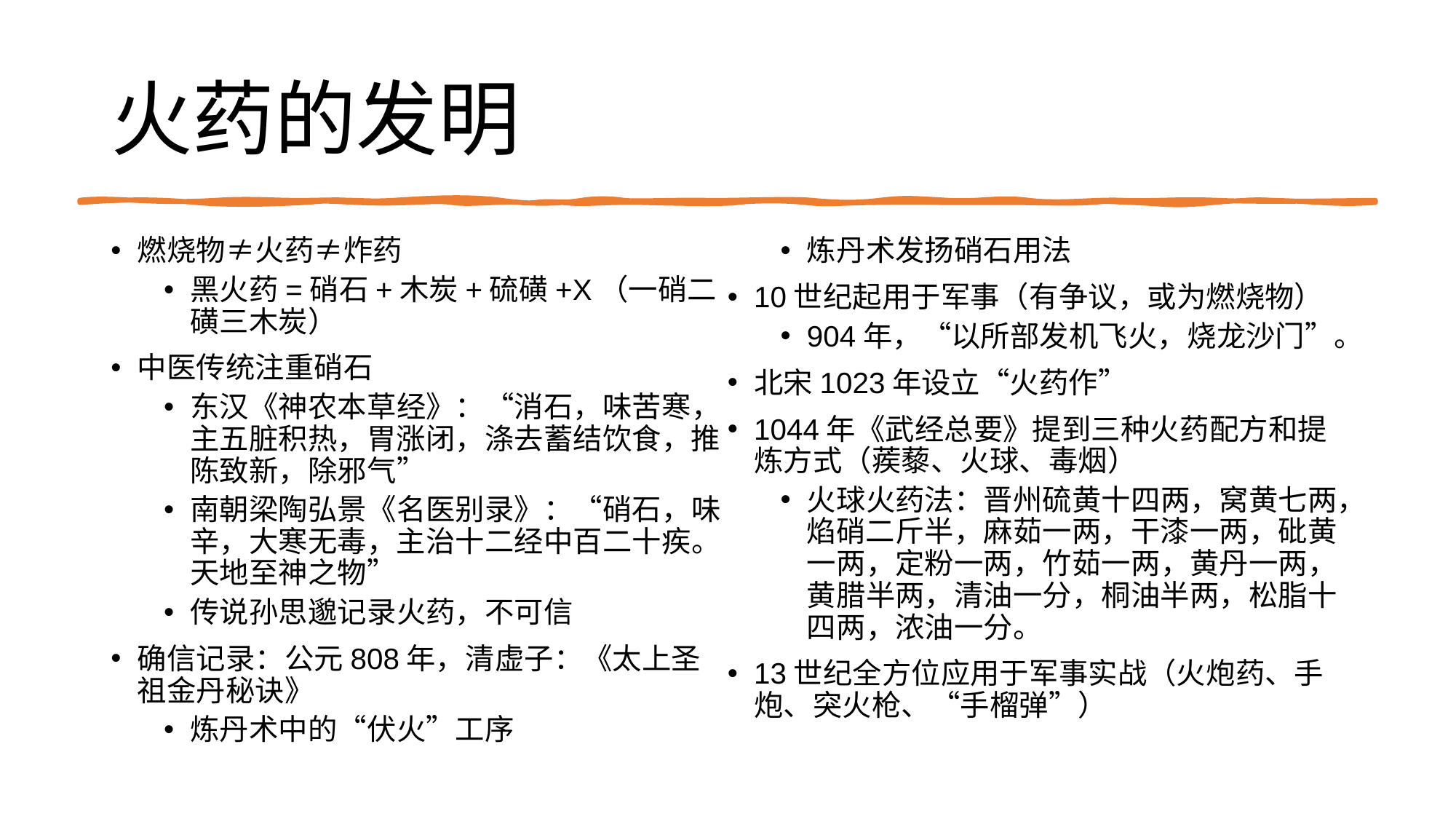

# 火药的发明

燃烧物≠火药≠炸药
黑火药=硝石+木炭+硫磺+X（一硝二磺三木炭）
中医传统注重硝石
东汉《神农本草经》：“消石，味苦寒，主五脏积热，胃涨闭，涤去蓄结饮食，推陈致新，除邪气”
南朝梁陶弘景《名医别录》：“硝石，味辛，大寒无毒，主治十二经中百二十疾。天地至神之物”
传说孙思邈记录火药，不可信
确信记录：公元808年，清虚子：《太上圣祖金丹秘诀》
炼丹术中的“伏火”工序
炼丹术发扬硝石用法
10世纪起用于军事（有争议，或为燃烧物）
904年，“以所部发机飞火，烧龙沙门”。
北宋1023年设立“火药作”
1044年《武经总要》提到三种火药配方和提炼方式（蒺藜、火球、毒烟）
火球火药法：晋州硫黄十四两，窝黄七两，焰硝二斤半，麻茹一两，干漆一两，砒黄一两，定粉一两，竹茹一两，黄丹一两，黄腊半两，清油一分，桐油半两，松脂十四两，浓油一分。
13世纪全方位应用于军事实战（火炮药、手炮、突火枪、“手榴弹”）